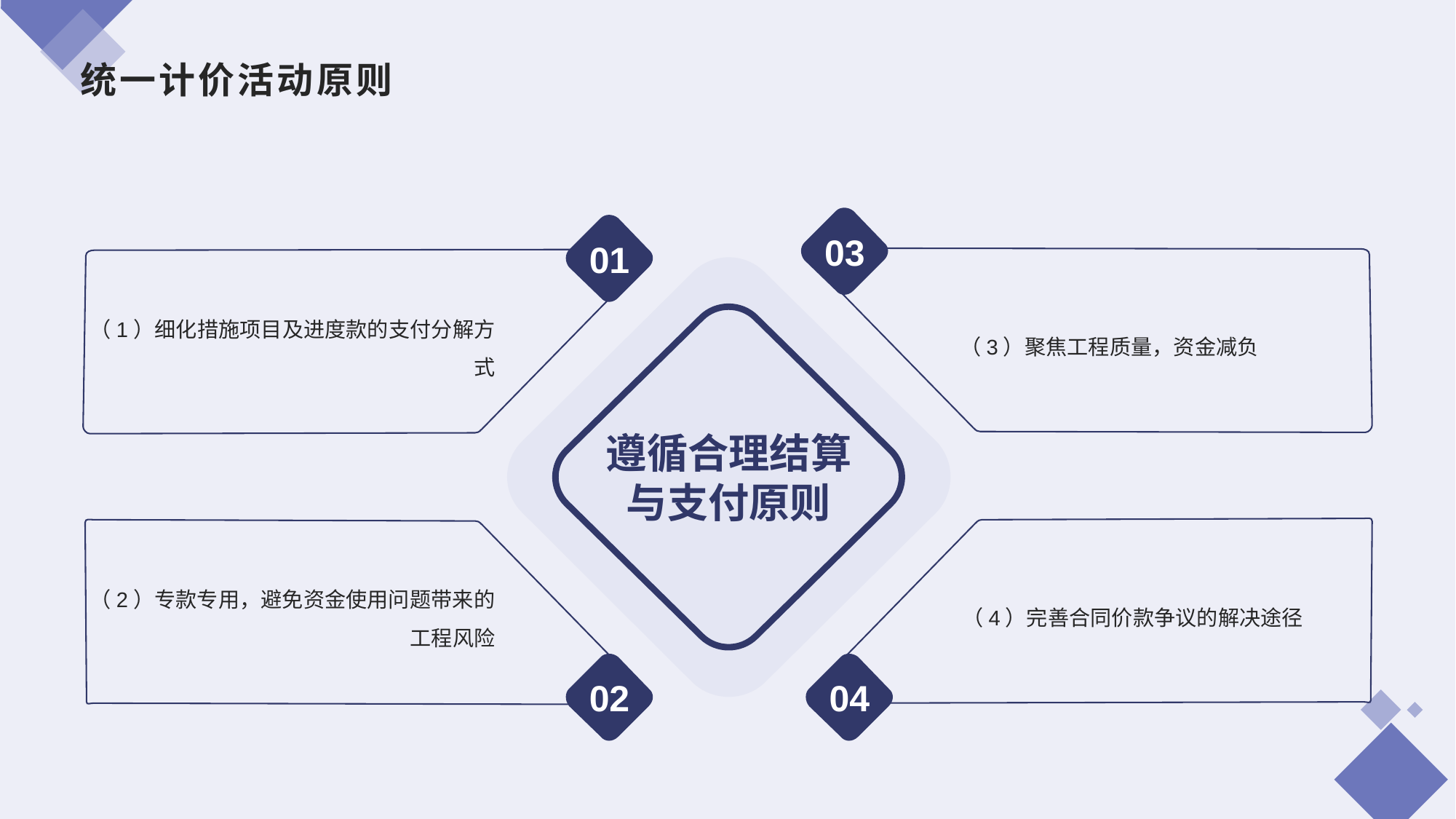

# 统一计价活动原则
03
01
（3）聚焦工程质量，资金减负
（1）细化措施项目及进度款的支付分解方式

遵循合理结算与支付原则
（4）完善合同价款争议的解决途径
（2）专款专用，避免资金使用问题带来的工程风险
02
04